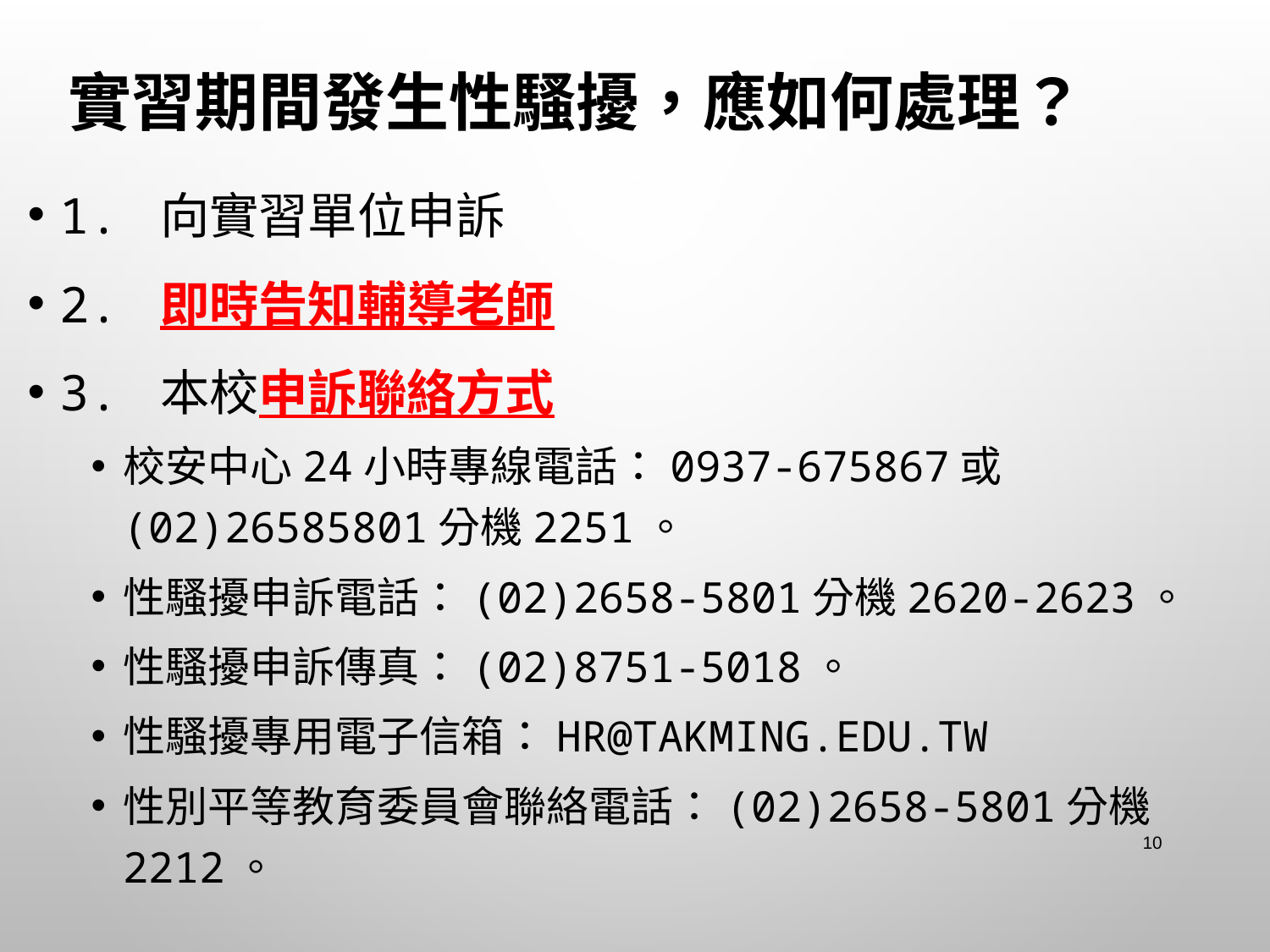

# 實習期間發生性騷擾，應如何處理？
1. 向實習單位申訴
2. 即時告知輔導老師
3. 本校申訴聯絡方式
校安中心24小時專線電話：0937-675867或(02)26585801分機2251。
性騷擾申訴電話：(02)2658-5801分機2620-2623。
性騷擾申訴傳真：(02)8751-5018。
性騷擾專用電子信箱：hr@takming.edu.tw
性別平等教育委員會聯絡電話：(02)2658-5801分機2212。
10